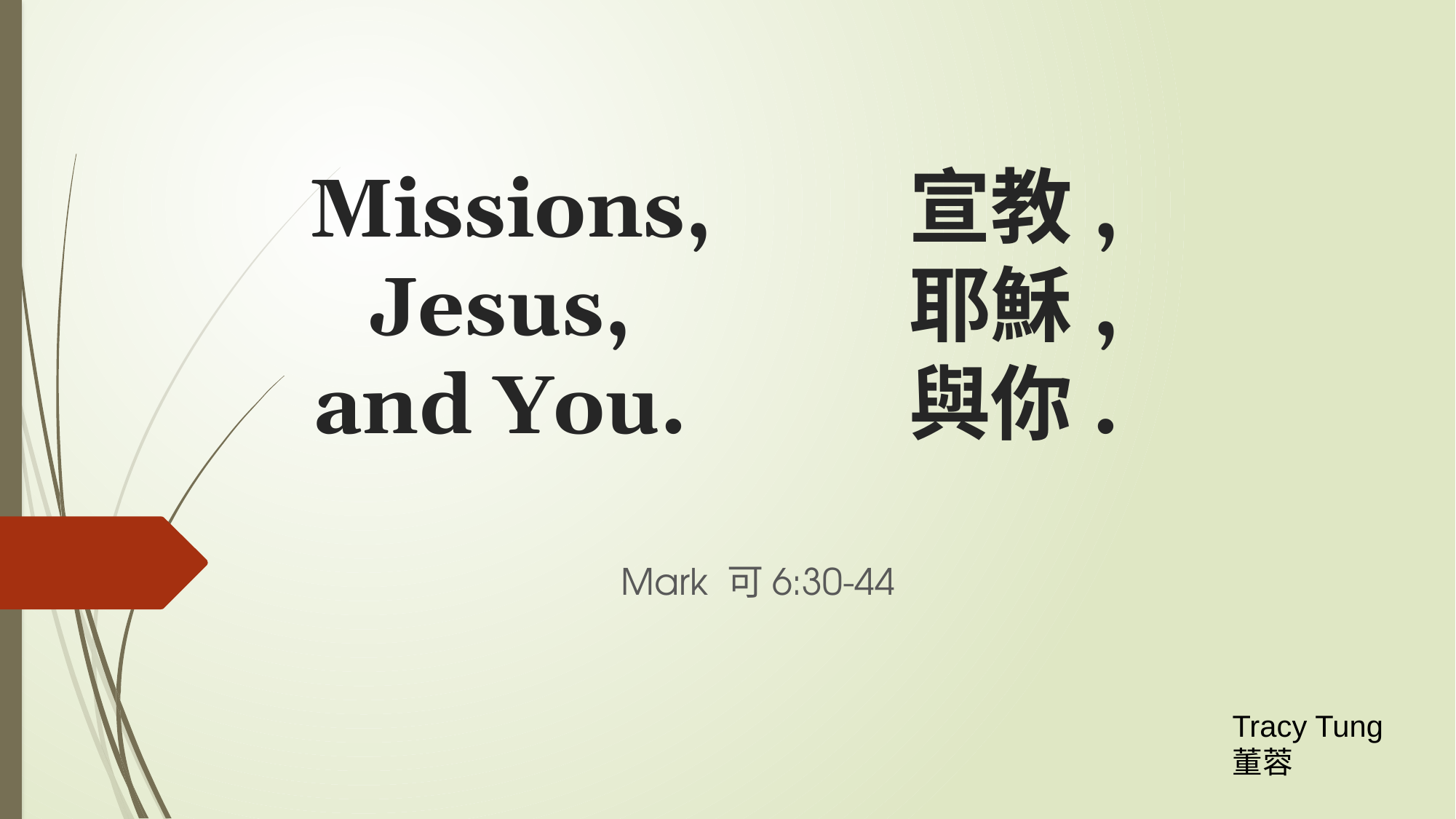

# Missions, Jesus, and You.
宣教,
耶穌,
與你.
Mark 可6:30-44
Tracy Tung
董蓉